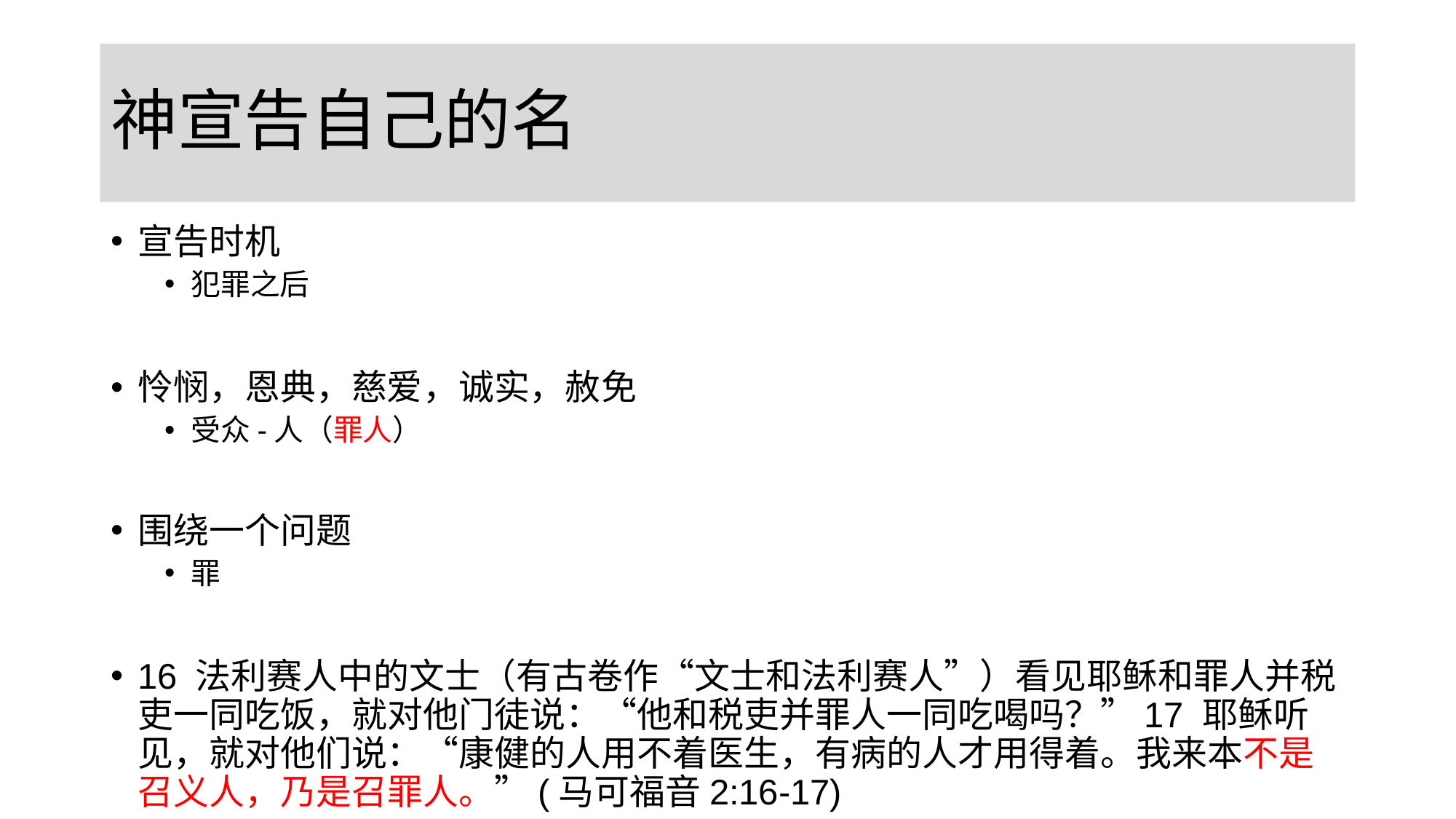

# 神宣告自己的名
宣告时机
犯罪之后

怜悯，恩典，慈爱，诚实，赦免
受众-人（罪人）

围绕一个问题
罪

16 法利赛人中的文士（有古卷作“文士和法利赛人”）看见耶稣和罪人并税吏一同吃饭，就对他门徒说：“他和税吏并罪人一同吃喝吗？”17 耶稣听见，就对他们说：“康健的人用不着医生，有病的人才用得着。我来本不是召义人，乃是召罪人。”(马可福音2:16-17)